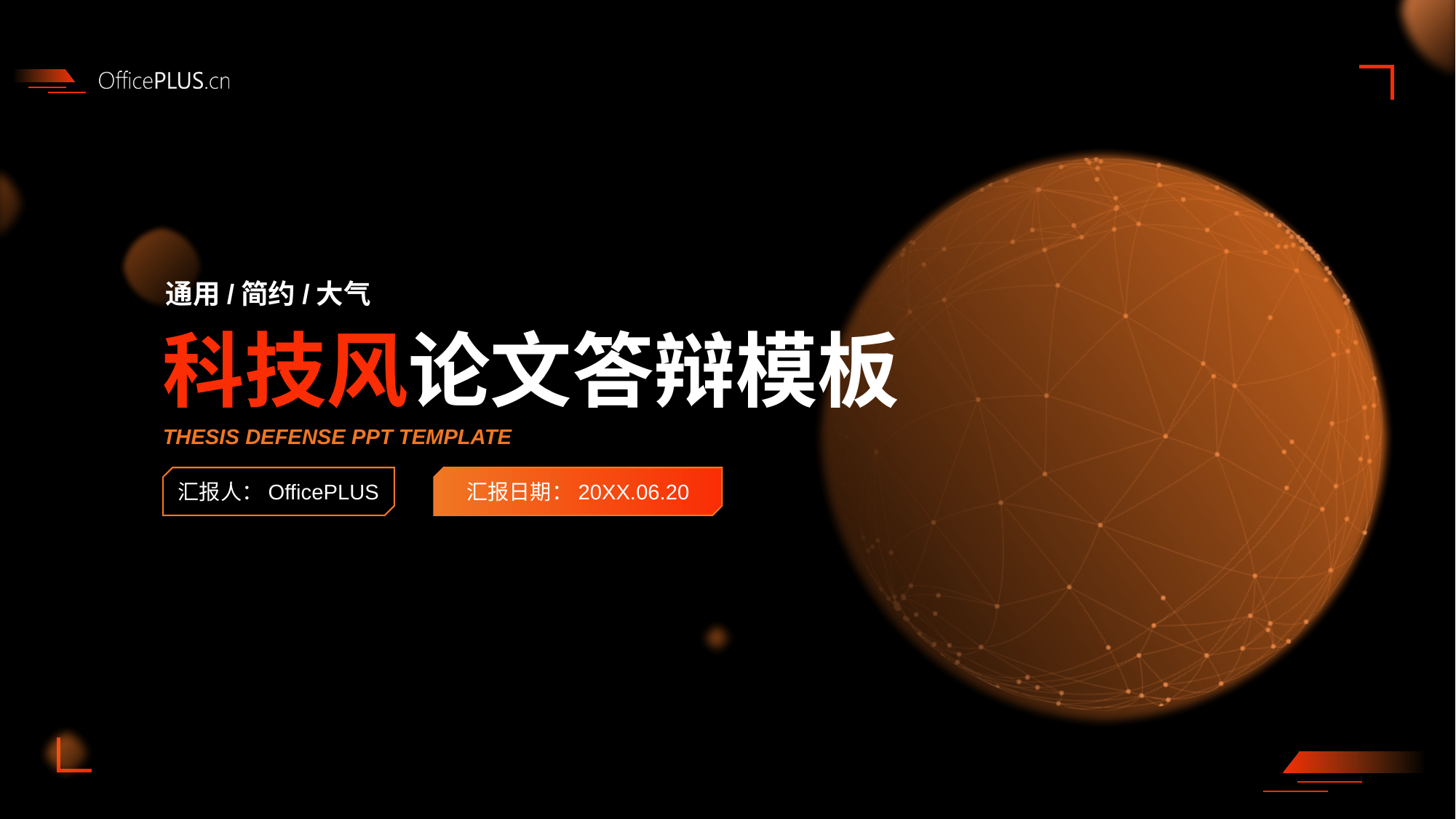

通用/简约/大气
科技风论文答辩模板
THESIS DEFENSE PPT TEMPLATE

汇报人：OfficePLUS
汇报日期：20XX.06.20